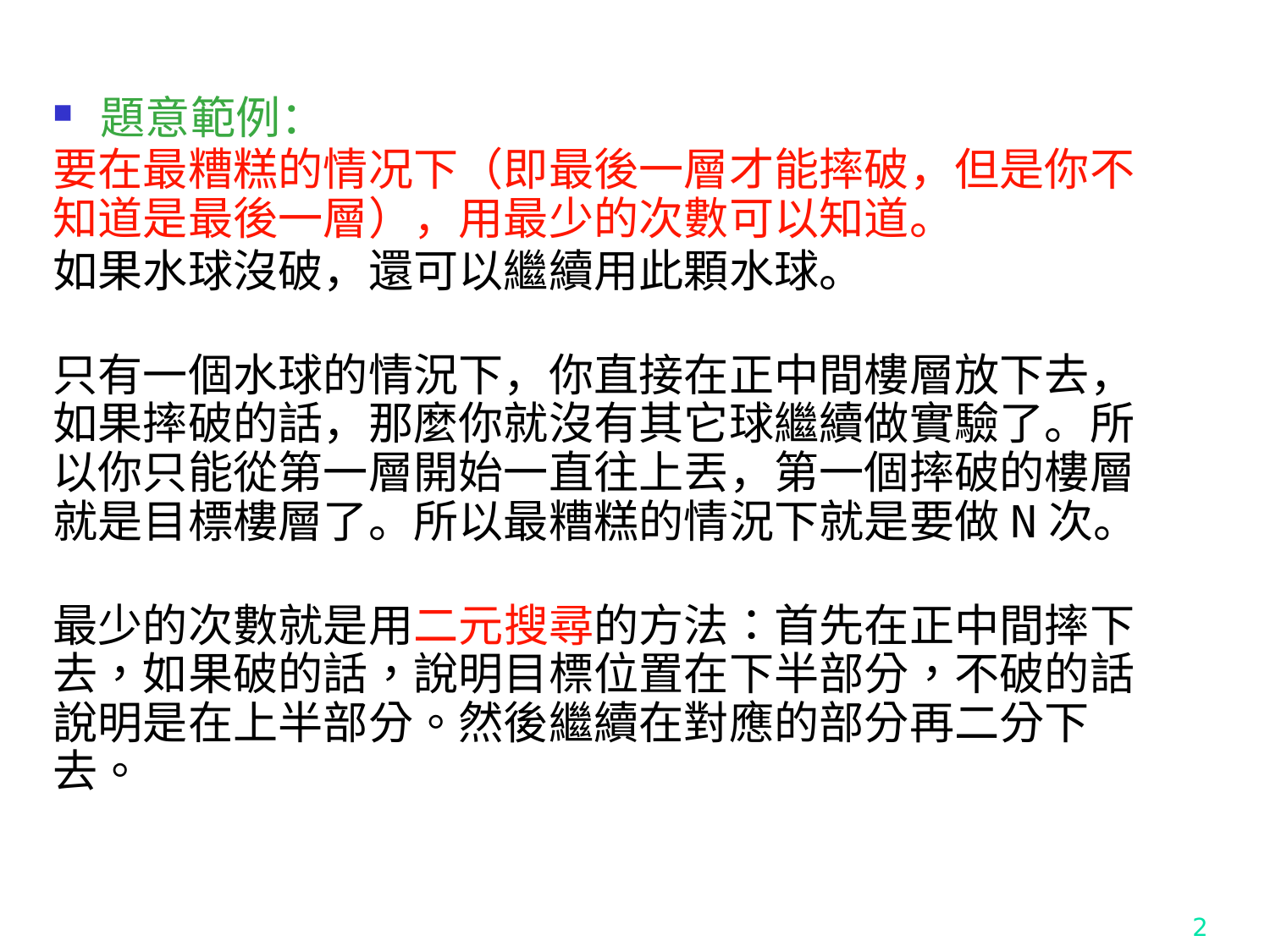

題意範例：
要在最糟糕的情况下（即最後一層才能摔破，但是你不知道是最後一層），用最少的次數可以知道。
如果水球沒破，還可以繼續用此顆水球。

只有一個水球的情況下，你直接在正中間樓層放下去，如果摔破的話，那麼你就沒有其它球繼續做實驗了。所以你只能從第一層開始一直往上丟，第一個摔破的樓層就是目標樓層了。所以最糟糕的情況下就是要做N次。

最少的次數就是用二元搜尋的方法：首先在正中間摔下去，如果破的話，說明目標位置在下半部分，不破的話說明是在上半部分。然後繼續在對應的部分再二分下去。
2